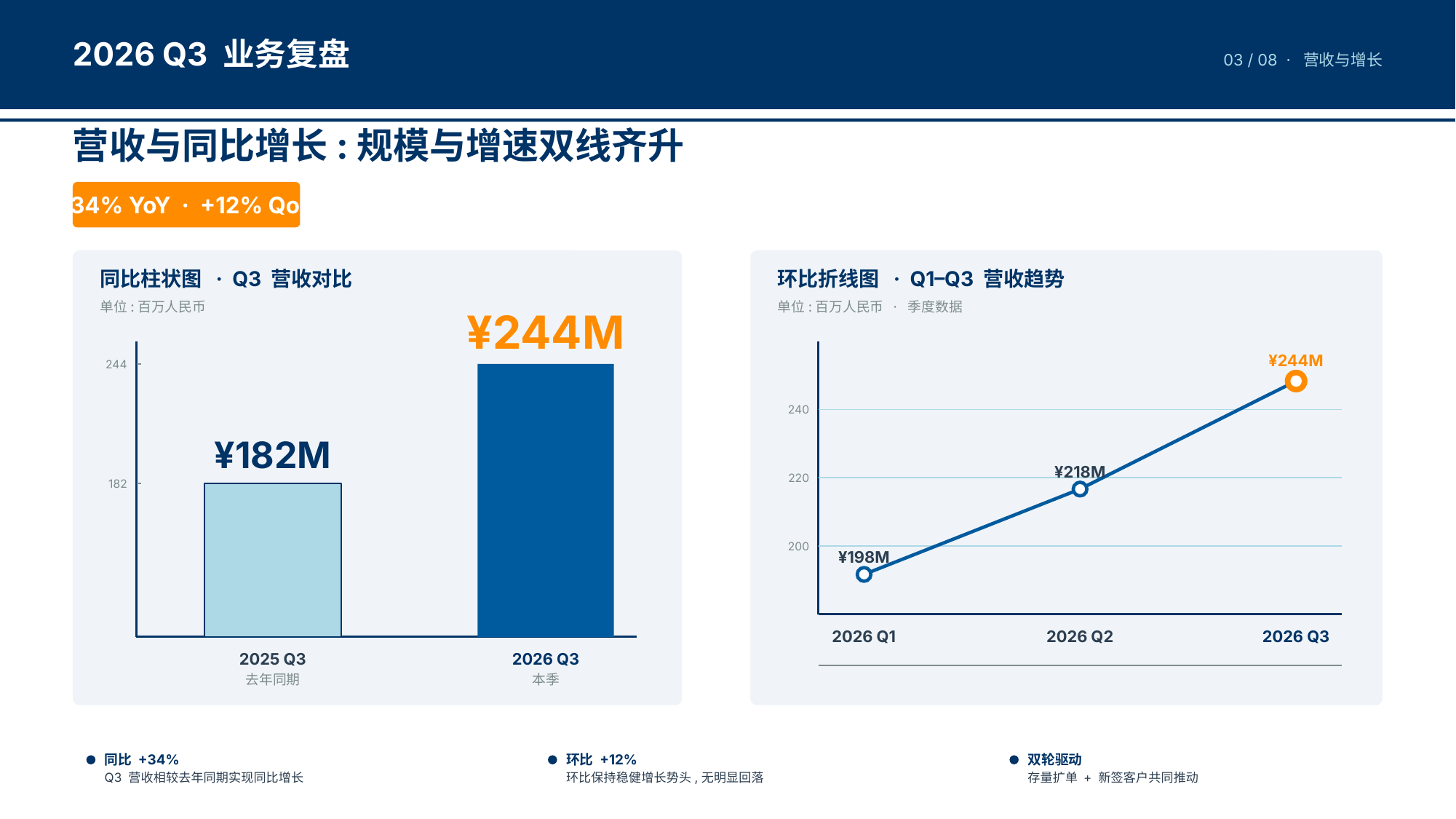

2026 Q3 业务复盘
03 / 08  ·  营收与增长

营收与同比增长:规模与增速双线齐升

+34% YoY  ·  +12% QoQ

同比柱状图  ·  Q3 营收对比
环比折线图  ·  Q1–Q3 营收趋势
单位:百万人民币
单位:百万人民币  ·  季度数据
¥244M

¥244M
244

240

¥182M
¥218M
220
182

200

¥198M

2026 Q1
2026 Q2
2026 Q3

2025 Q3
2026 Q3

去年同期
本季
同比 +34%
环比 +12%
双轮驱动

Q3 营收相较去年同期实现同比增长
环比保持稳健增长势头,无明显回落
存量扩单 + 新签客户共同推动